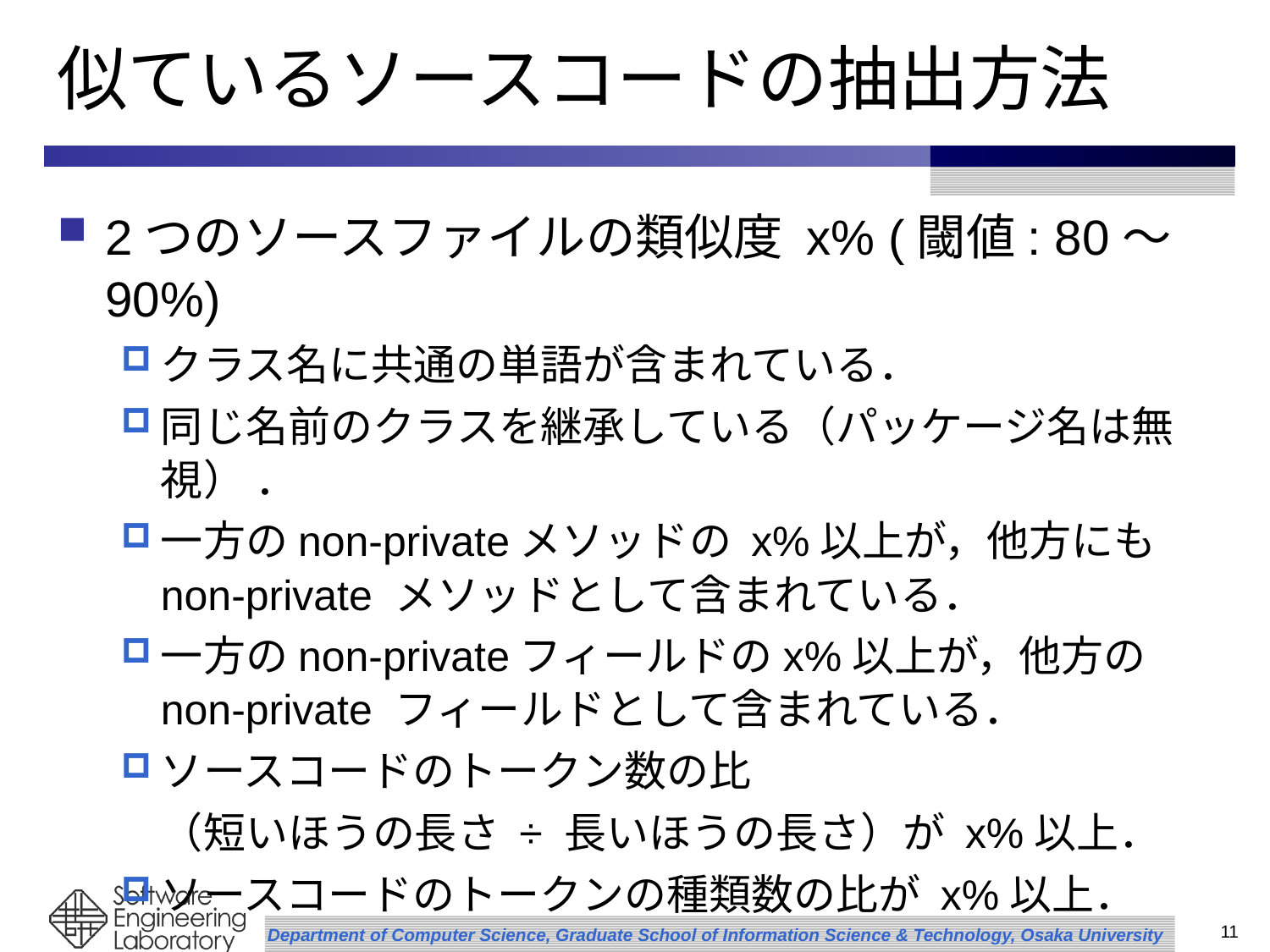

# 似ているソースコードの抽出方法
2つのソースファイルの類似度 x% (閾値: 80～90%)
クラス名に共通の単語が含まれている．
同じ名前のクラスを継承している（パッケージ名は無視） ．
一方のnon-privateメソッドの x%以上が，他方にもnon-private メソッドとして含まれている．
一方のnon-privateフィールドのx%以上が，他方のnon-private フィールドとして含まれている．
ソースコードのトークン数の比
	（短いほうの長さ ÷ 長いほうの長さ）が x%以上．
ソースコードのトークンの種類数の比が x%以上．
	…
11